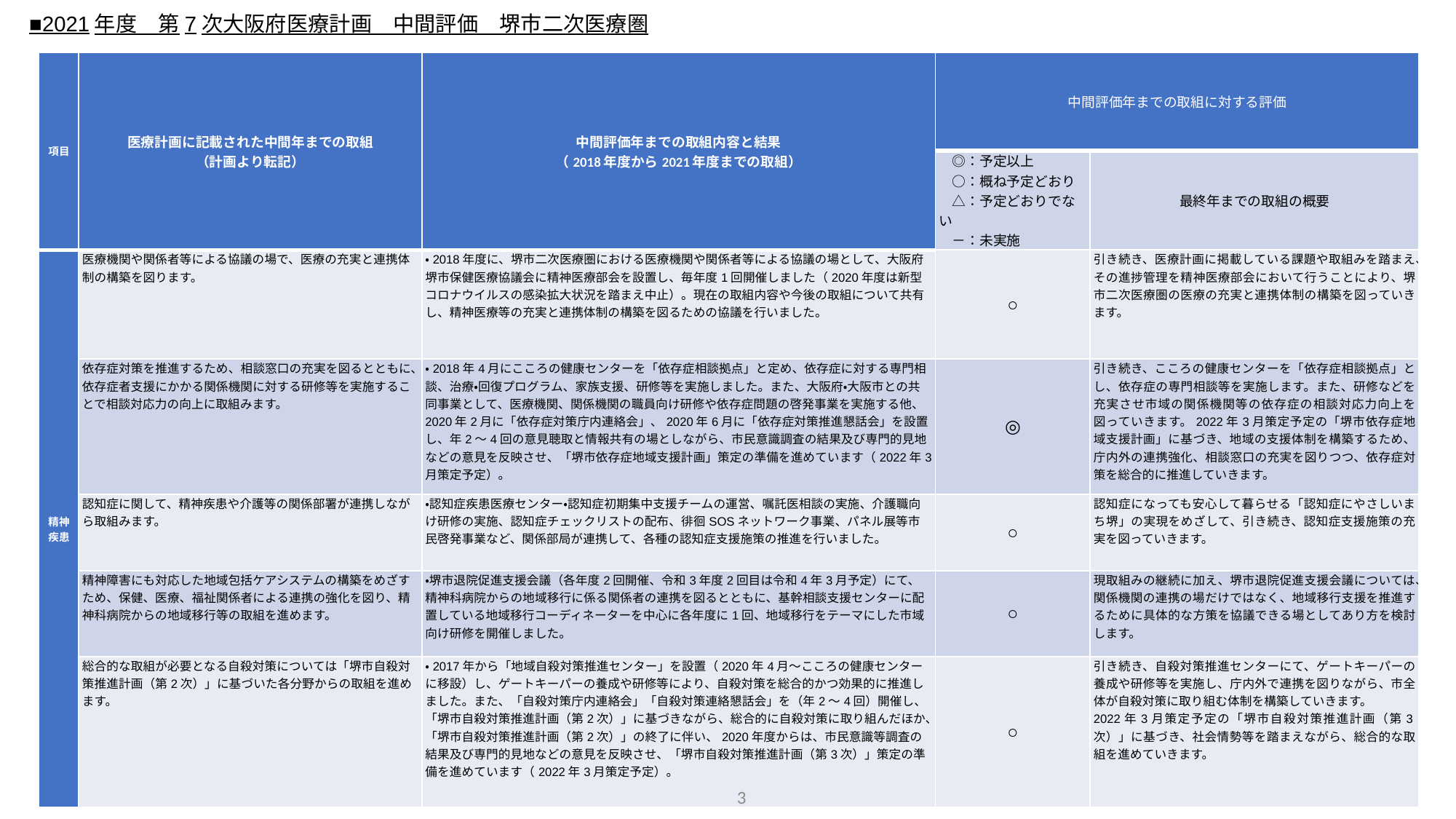

■2021年度　第7次大阪府医療計画　中間評価　堺市二次医療圏
| 項目 | 医療計画に記載された中間年までの取組 （計画より転記） | 中間評価年までの取組内容と結果 （2018年度から2021年度までの取組） | 中間評価年までの取組に対する評価 |  |
| --- | --- | --- | --- | --- |
|  |  |  | ◎：予定以上 　○：概ね予定どおり 　△：予定どおりでない 　－：未実施 | 最終年までの取組の概要 |
| 精神 疾患 | 医療機関や関係者等による協議の場で、医療の充実と連携体制の構築を図ります。 | ・2018年度に、堺市二次医療圏における医療機関や関係者等による協議の場として、大阪府堺市保健医療協議会に精神医療部会を設置し、毎年度1回開催しました（2020年度は新型コロナウイルスの感染拡大状況を踏まえ中止）。現在の取組内容や今後の取組について共有し、精神医療等の充実と連携体制の構築を図るための協議を行いました。 | ○ | 引き続き、医療計画に掲載している課題や取組みを踏まえ、その進捗管理を精神医療部会において行うことにより、堺市二次医療圏の医療の充実と連携体制の構築を図っていきます。 |
|  | 依存症対策を推進するため、相談窓口の充実を図るとともに、依存症者支援にかかる関係機関に対する研修等を実施することで相談対応力の向上に取組みます。 | ・2018年4月にこころの健康センターを「依存症相談拠点」と定め、依存症に対する専門相談、治療・回復プログラム、家族支援、研修等を実施しました。また、大阪府・大阪市との共同事業として、医療機関、関係機関の職員向け研修や依存症問題の啓発事業を実施する他、2020年2月に「依存症対策庁内連絡会」、2020年6月に「依存症対策推進懇話会」を設置し、年2～4回の意見聴取と情報共有の場としながら、市民意識調査の結果及び専門的見地などの意見を反映させ、「堺市依存症地域支援計画」策定の準備を進めています（2022年3月策定予定）。 | ◎ | 引き続き、こころの健康センターを「依存症相談拠点」とし、依存症の専門相談等を実施します。また、研修などを充実させ市域の関係機関等の依存症の相談対応力向上を図っていきます。2022年3月策定予定の「堺市依存症地域支援計画」に基づき、地域の支援体制を構築するため、庁内外の連携強化、相談窓口の充実を図りつつ、依存症対策を総合的に推進していきます。 |
|  | 認知症に関して、精神疾患や介護等の関係部署が連携しながら取組みます。 | ・認知症疾患医療センター・認知症初期集中支援チームの運営、嘱託医相談の実施、介護職向け研修の実施、認知症チェックリストの配布、徘徊SOSネットワーク事業、パネル展等市民啓発事業など、関係部局が連携して、各種の認知症支援施策の推進を行いました。 | ○ | 認知症になっても安心して暮らせる「認知症にやさしいまち堺」の実現をめざして、引き続き、認知症支援施策の充実を図っていきます。 |
|  | 精神障害にも対応した地域包括ケアシステムの構築をめざすため、保健、医療、福祉関係者による連携の強化を図り、精神科病院からの地域移行等の取組を進めます。 | ・堺市退院促進支援会議（各年度2回開催、令和3年度2回目は令和4年3月予定）にて、精神科病院からの地域移行に係る関係者の連携を図るとともに、基幹相談支援センターに配置している地域移行コーディネーターを中心に各年度に1回、地域移行をテーマにした市域向け研修を開催しました。 | ○ | 現取組みの継続に加え、堺市退院促進支援会議については、関係機関の連携の場だけではなく、地域移行支援を推進するために具体的な方策を協議できる場としてあり方を検討します。 |
|  | 総合的な取組が必要となる自殺対策については「堺市自殺対策推進計画（第2次）」に基づいた各分野からの取組を進めます。 | ・2017年から「地域自殺対策推進センター」を設置（2020年4月～こころの健康センターに移設）し、ゲートキーパーの養成や研修等により、自殺対策を総合的かつ効果的に推進しました。また、「自殺対策庁内連絡会」「自殺対策連絡懇話会」を（年2～4回）開催し、「堺市自殺対策推進計画（第2次）」に基づきながら、総合的に自殺対策に取り組んだほか、「堺市自殺対策推進計画（第2次）」の終了に伴い、2020年度からは、市民意識等調査の結果及び専門的見地などの意見を反映させ、「堺市自殺対策推進計画（第3次）」策定の準備を進めています（2022年3月策定予定）。 | ○ | 引き続き、自殺対策推進センターにて、ゲートキーパーの養成や研修等を実施し、庁内外で連携を図りながら、市全体が自殺対策に取り組む体制を構築していきます。 2022年3月策定予定の「堺市自殺対策推進計画（第3次）」に基づき、社会情勢等を踏まえながら、総合的な取組を進めていきます。 |
3